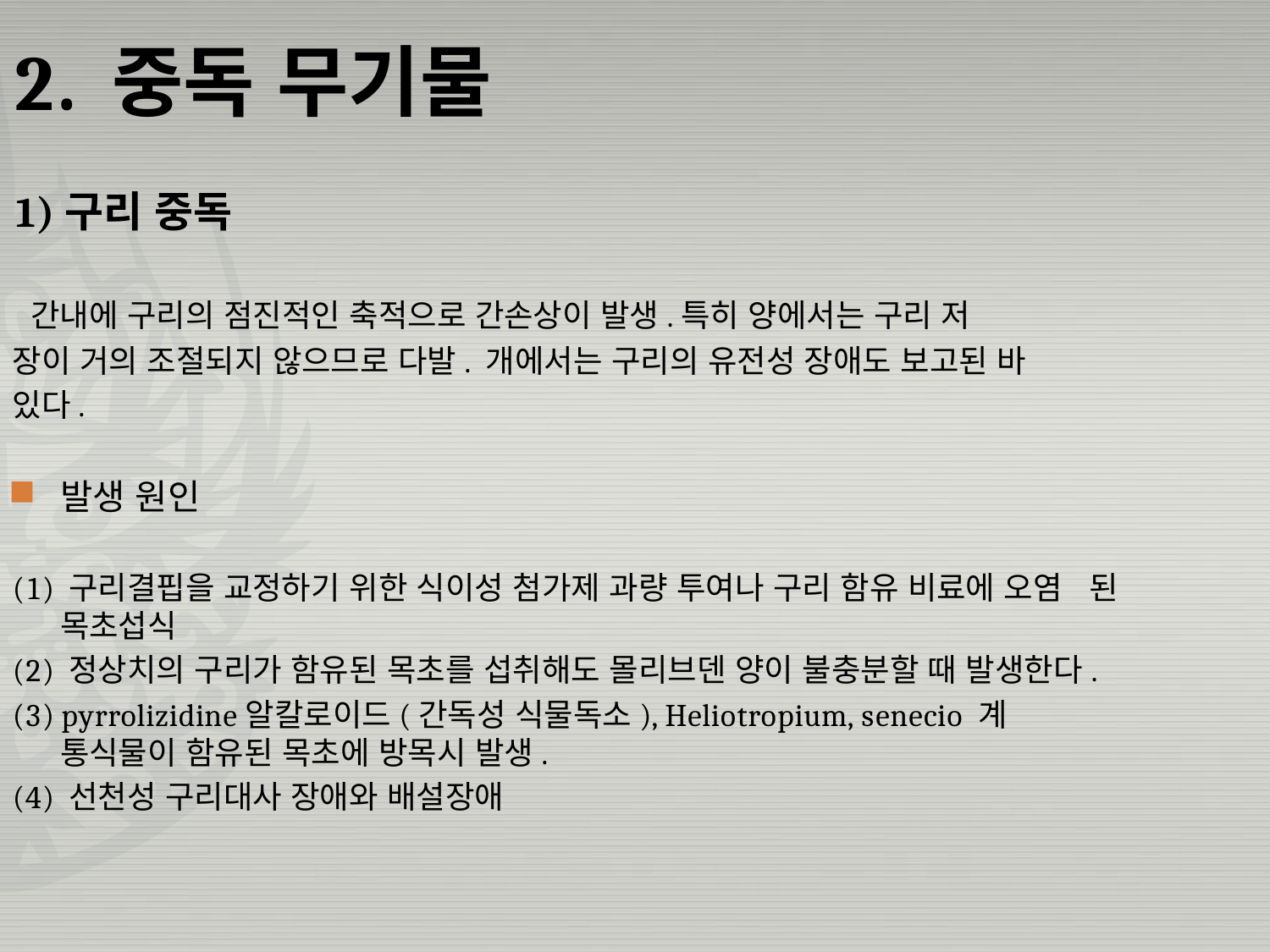

# 2. 중독 무기물
1)구리 중독

 간내에 구리의 점진적인 축적으로 간손상이 발생.특히 양에서는 구리 저
장이 거의 조절되지 않으므로 다발. 개에서는 구리의 유전성 장애도 보고된 바
있다.

발생 원인

(1) 구리결핍을 교정하기 위한 식이성 첨가제 과량 투여나 구리 함유 비료에 오염   된 목초섭식
(2) 정상치의 구리가 함유된 목초를 섭취해도 몰리브덴 양이 불충분할 때 발생한다.
(3) pyrrolizidine알칼로이드(간독성 식물독소), Heliotropium, senecio 계        통식물이 함유된 목초에 방목시 발생.
(4) 선천성 구리대사 장애와 배설장애